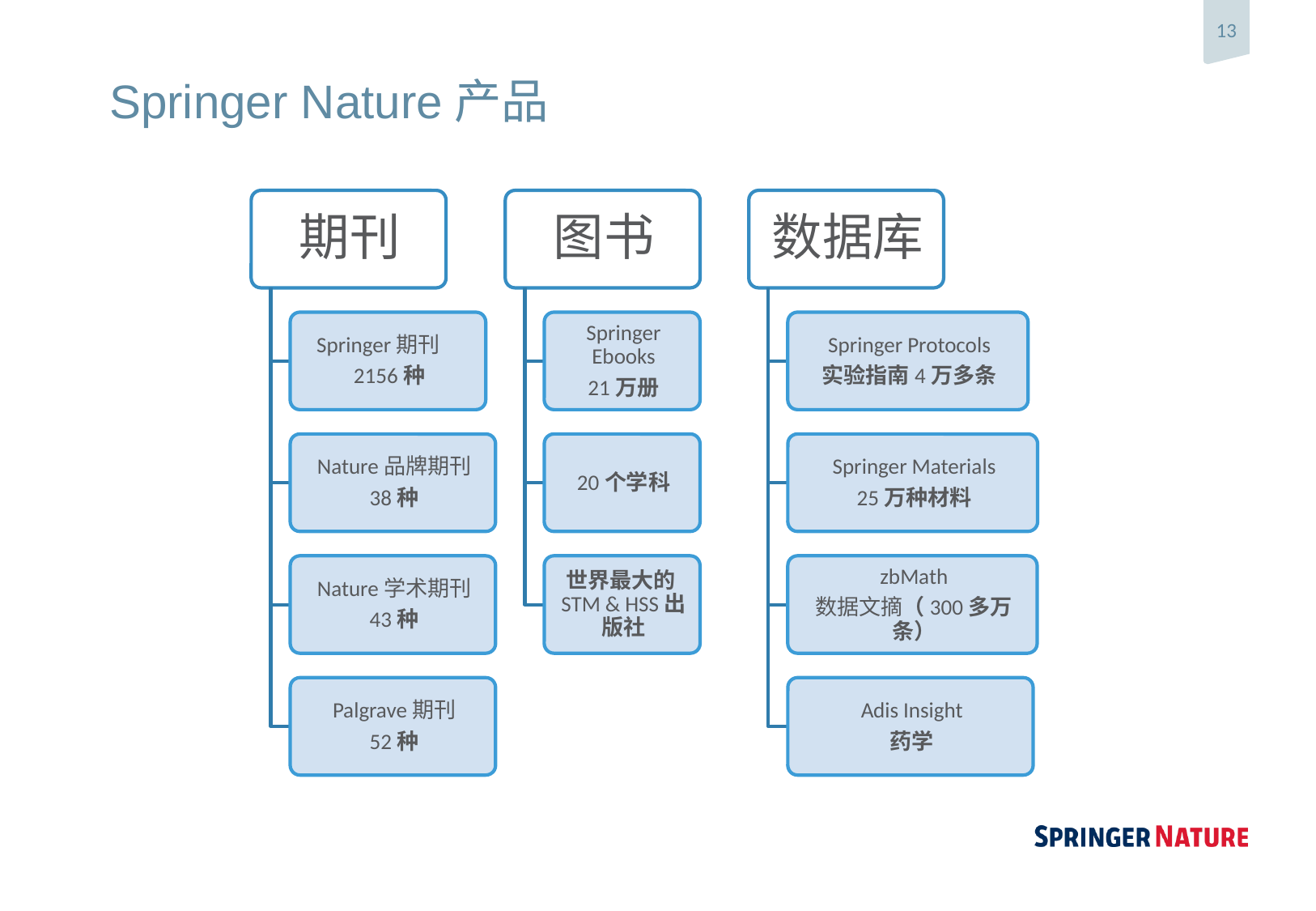

# Springer Nature产品
期刊
Springer期刊
2156种
Nature品牌期刊
38种
Nature学术期刊
43种
Palgrave期刊
52种
图书
Springer Ebooks
21万册
20个学科
世界最大的STM & HSS出版社
数据库
Springer Protocols
实验指南4万多条
Springer Materials
25万种材料
zbMath
数据文摘（300多万条）
Adis Insight
药学